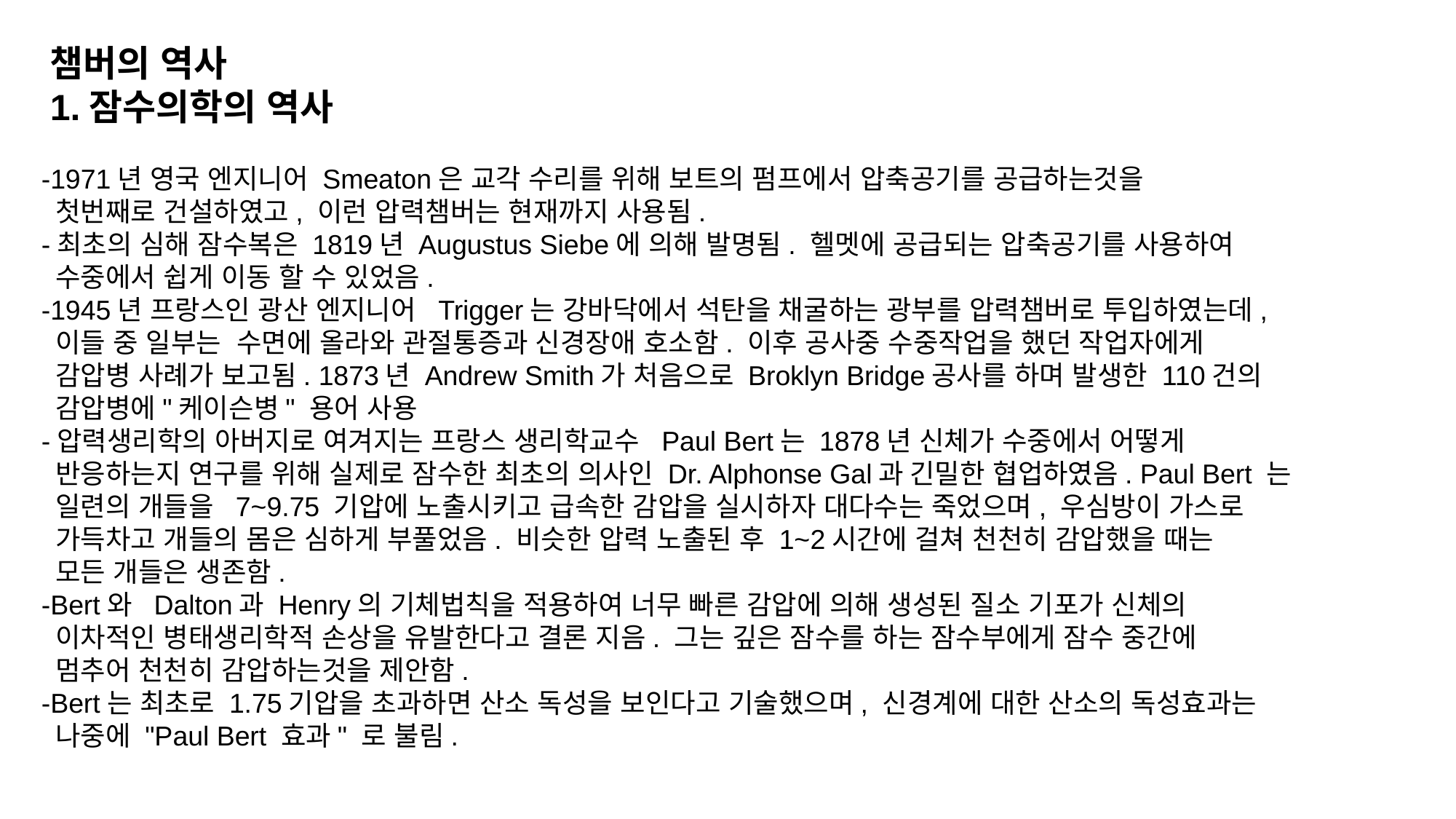

챔버의 역사
1.잠수의학의 역사
-1971년 영국 엔지니어 Smeaton은 교각 수리를 위해 보트의 펌프에서 압축공기를 공급하는것을
 첫번째로 건설하였고, 이런 압력챔버는 현재까지 사용됨.
-최초의 심해 잠수복은 1819년 Augustus Siebe에 의해 발명됨. 헬멧에 공급되는 압축공기를 사용하여
 수중에서 쉽게 이동 할 수 있었음.
-1945년 프랑스인 광산 엔지니어  Trigger는 강바닥에서 석탄을 채굴하는 광부를 압력챔버로 투입하였는데,
 이들 중 일부는  수면에 올라와 관절통증과 신경장애 호소함. 이후 공사중 수중작업을 했던 작업자에게
 감압병 사례가 보고됨. 1873년 Andrew Smith가 처음으로 Broklyn Bridge공사를 하며 발생한 110건의
 감압병에"케이슨병" 용어 사용
-압력생리학의 아버지로 여겨지는 프랑스 생리학교수  Paul Bert는 1878년 신체가 수중에서 어떻게
 반응하는지 연구를 위해 실제로 잠수한 최초의 의사인 Dr. Alphonse Gal과 긴밀한 협업하였음. Paul Bert 는
 일련의 개들을  7~9.75 기압에 노출시키고 급속한 감압을 실시하자 대다수는 죽었으며, 우심방이 가스로
 가득차고 개들의 몸은 심하게 부풀었음. 비슷한 압력 노출된 후 1~2시간에 걸쳐 천천히 감압했을 때는
 모든 개들은 생존함.
-Bert와  Dalton과 Henry의 기체법칙을 적용하여 너무 빠른 감압에 의해 생성된 질소 기포가 신체의
 이차적인 병태생리학적 손상을 유발한다고 결론 지음. 그는 깊은 잠수를 하는 잠수부에게 잠수 중간에
 멈추어 천천히 감압하는것을 제안함.
-Bert는 최초로 1.75기압을 초과하면 산소 독성을 보인다고 기술했으며, 신경계에 대한 산소의 독성효과는
 나중에 "Paul Bert 효과" 로 불림.